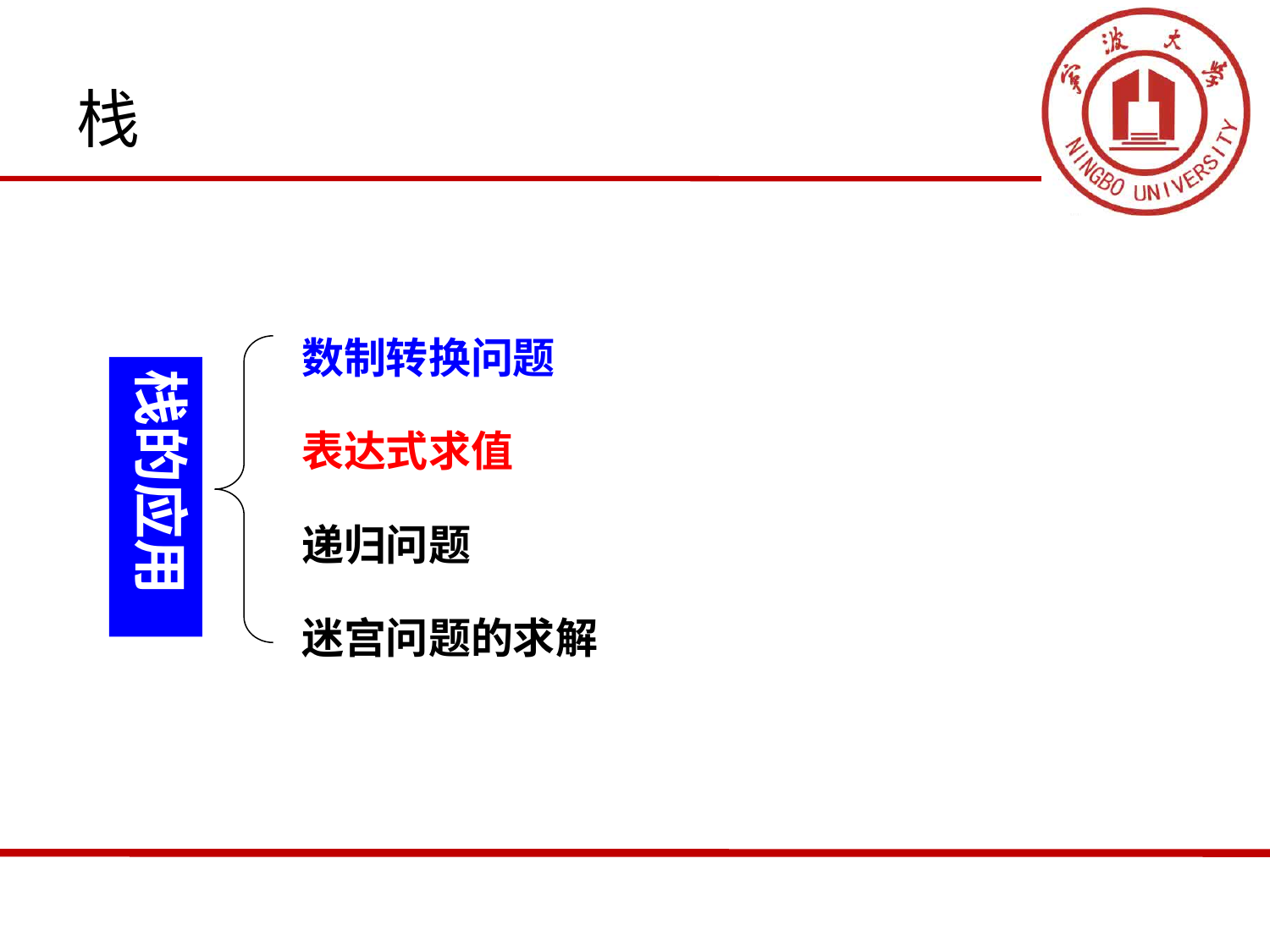

# 栈
数制转换问题

栈的应用
表达式求值
递归问题
迷宫问题的求解